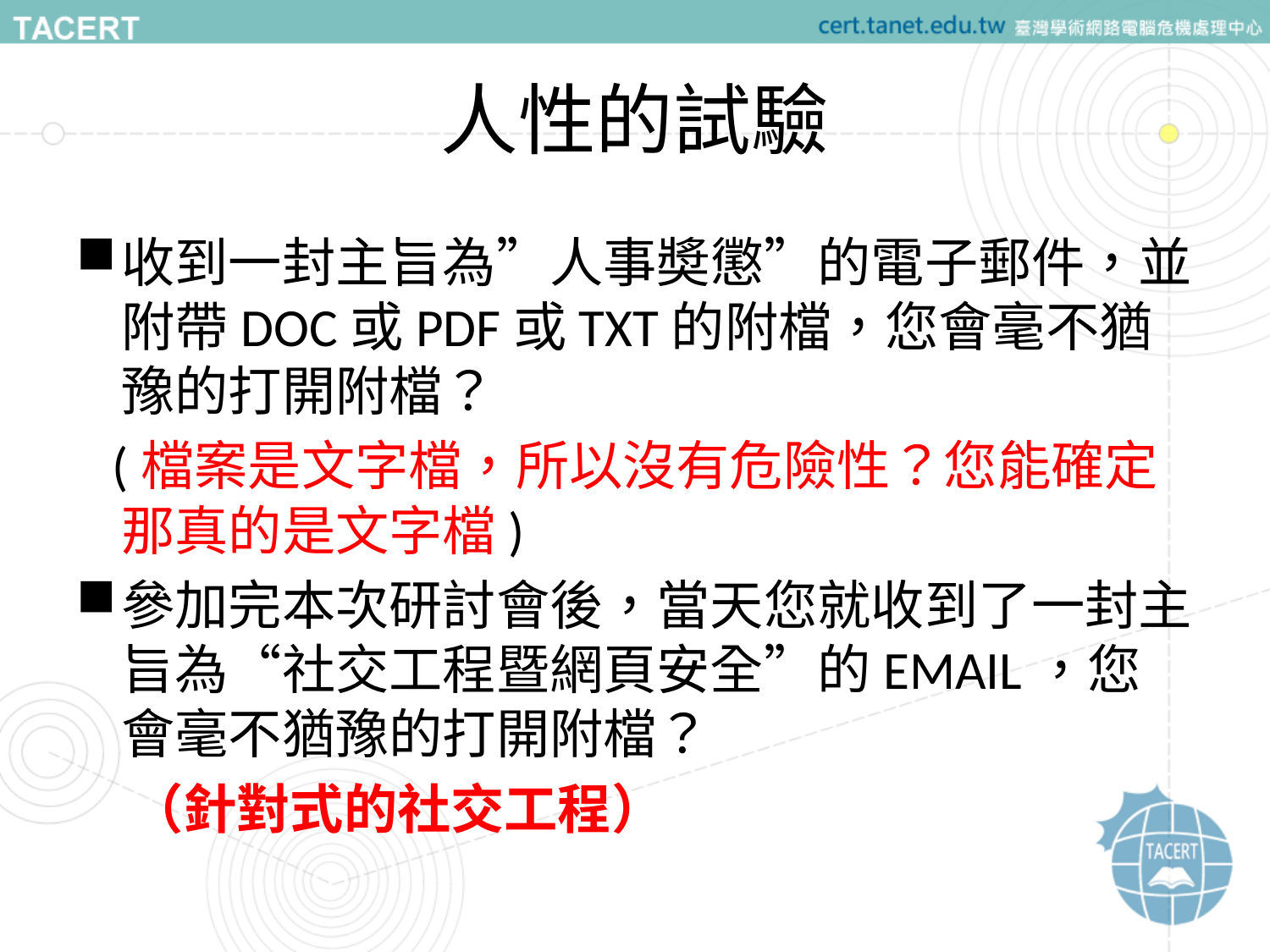

# 人性的試驗
收到一封主旨為”人事奬懲”的電子郵件，並附帶DOC或PDF或TXT的附檔，您會毫不猶豫的打開附檔？
   (檔案是文字檔，所以沒有危險性？您能確定那真的是文字檔)
參加完本次研討會後，當天您就收到了一封主旨為“社交工程暨網頁安全”的EMAIL，您會毫不猶豫的打開附檔？
　（針對式的社交工程）